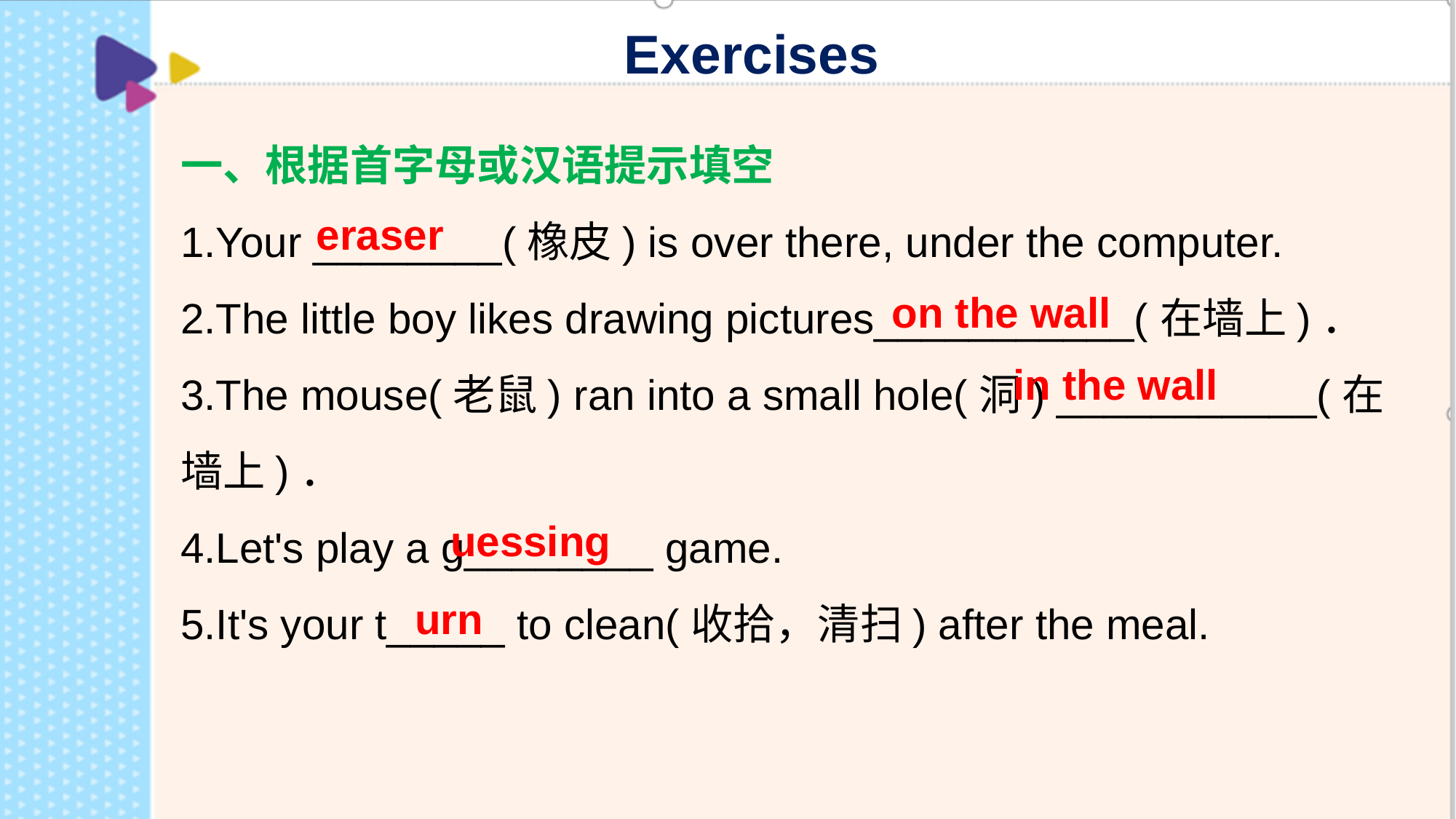

Exercises
一、根据首字母或汉语提示填空
1.Your ________(橡皮) is over there, under the computer.
2.The little boy likes drawing pictures___________(在墙上)．
3.The mouse(老鼠) ran into a small hole(洞) ___________(在墙上)．
4.Let's play a g________ game.
5.It's your t_____ to clean(收拾，清扫) after the meal.
eraser
on the wall
in the wall
uessing
urn